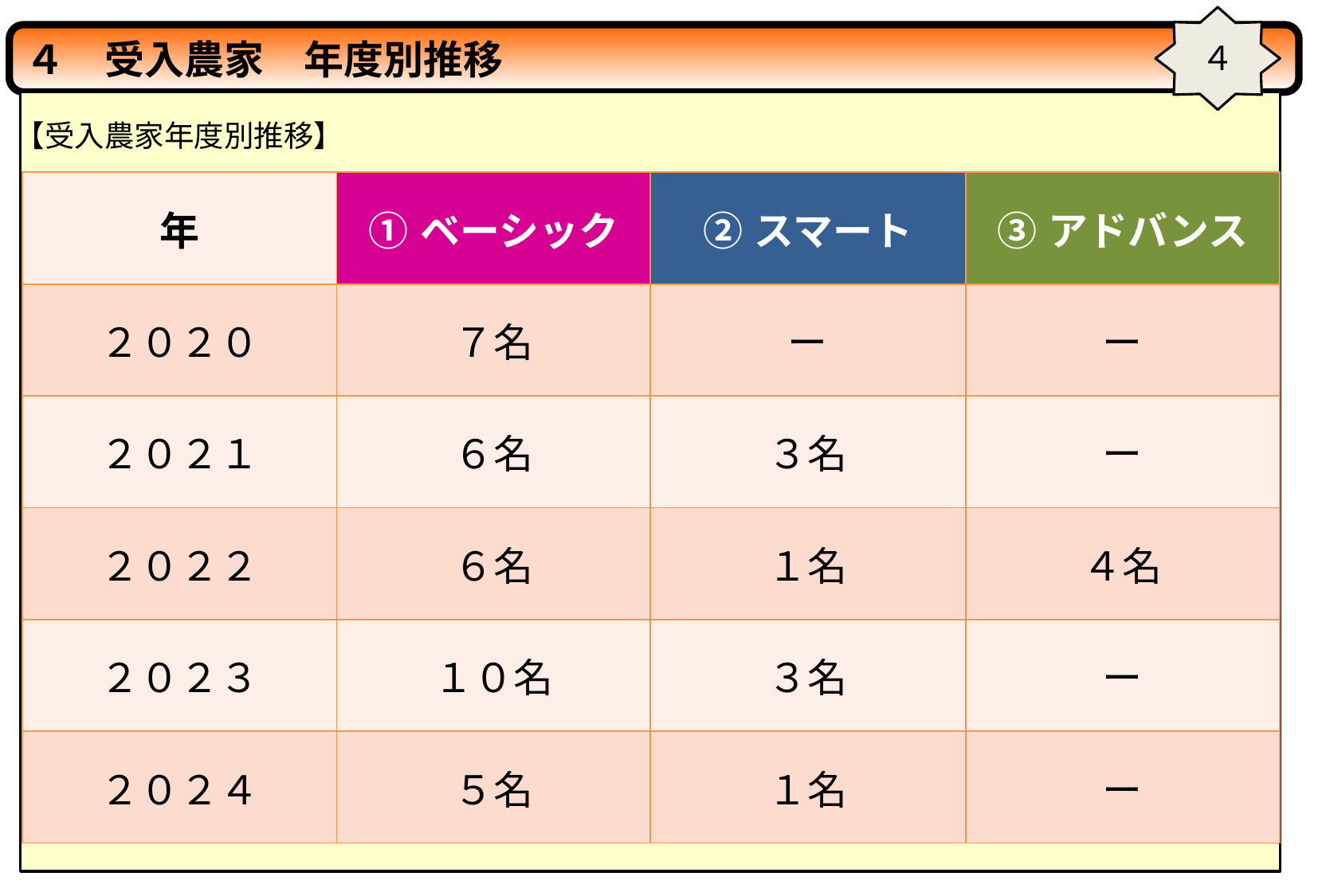

４
４　受入農家　年度別推移

【受入農家年度別推移】
| 年 | ①ベーシック | ②スマート | ③アドバンス |
| --- | --- | --- | --- |
| ２０２０ | ７名 | ー | ー |
| ２０２１ | ６名 | ３名 | ー |
| ２０２２ | ６名 | １名 | ４名 |
| ２０２３ | １０名 | ３名 | ー |
| ２０２４ | ５名 | １名 | ー |